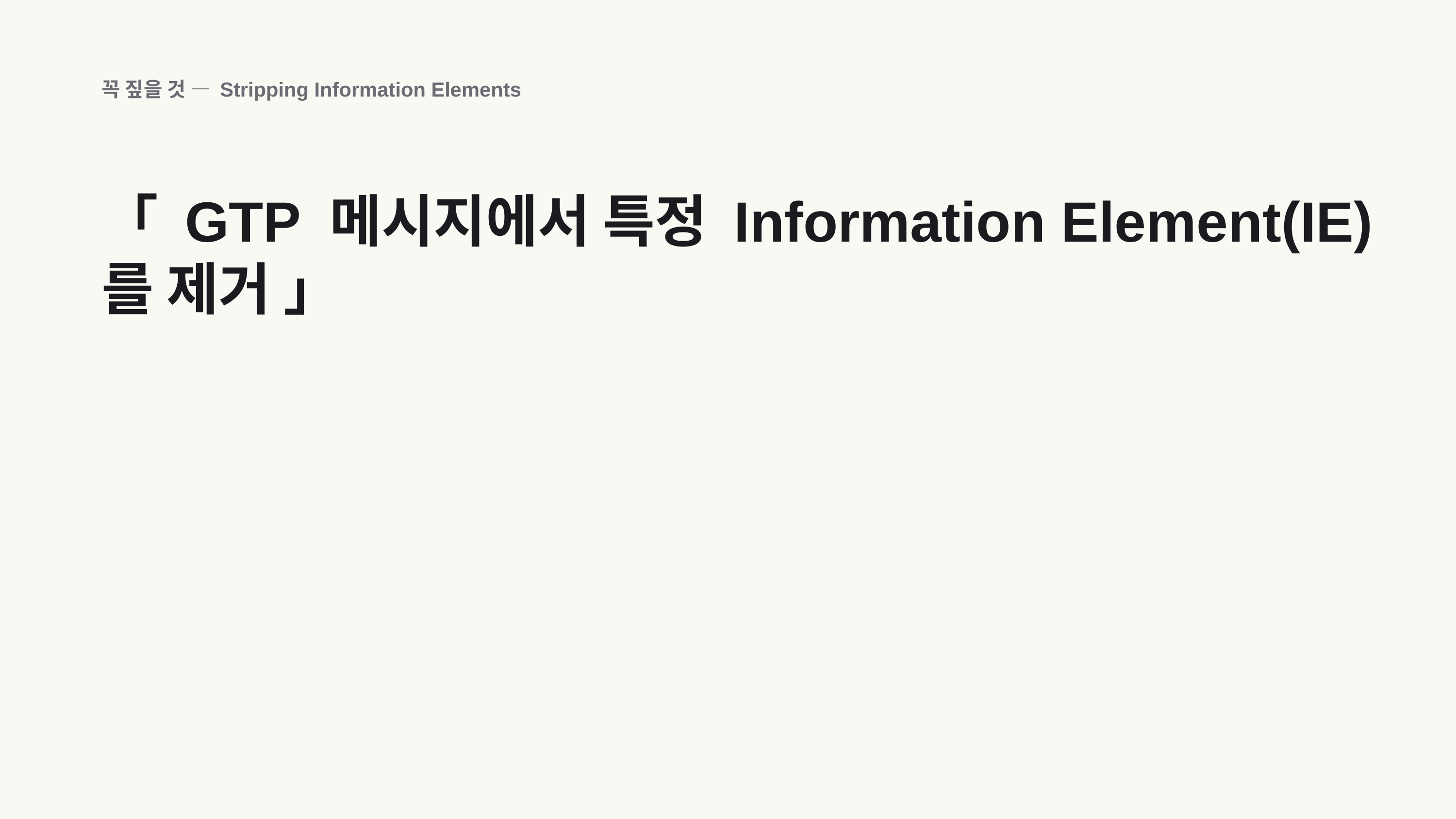

꼭 짚을 것 — Stripping Information Elements
「 GTP 메시지에서 특정 Information Element(IE)를 제거 」